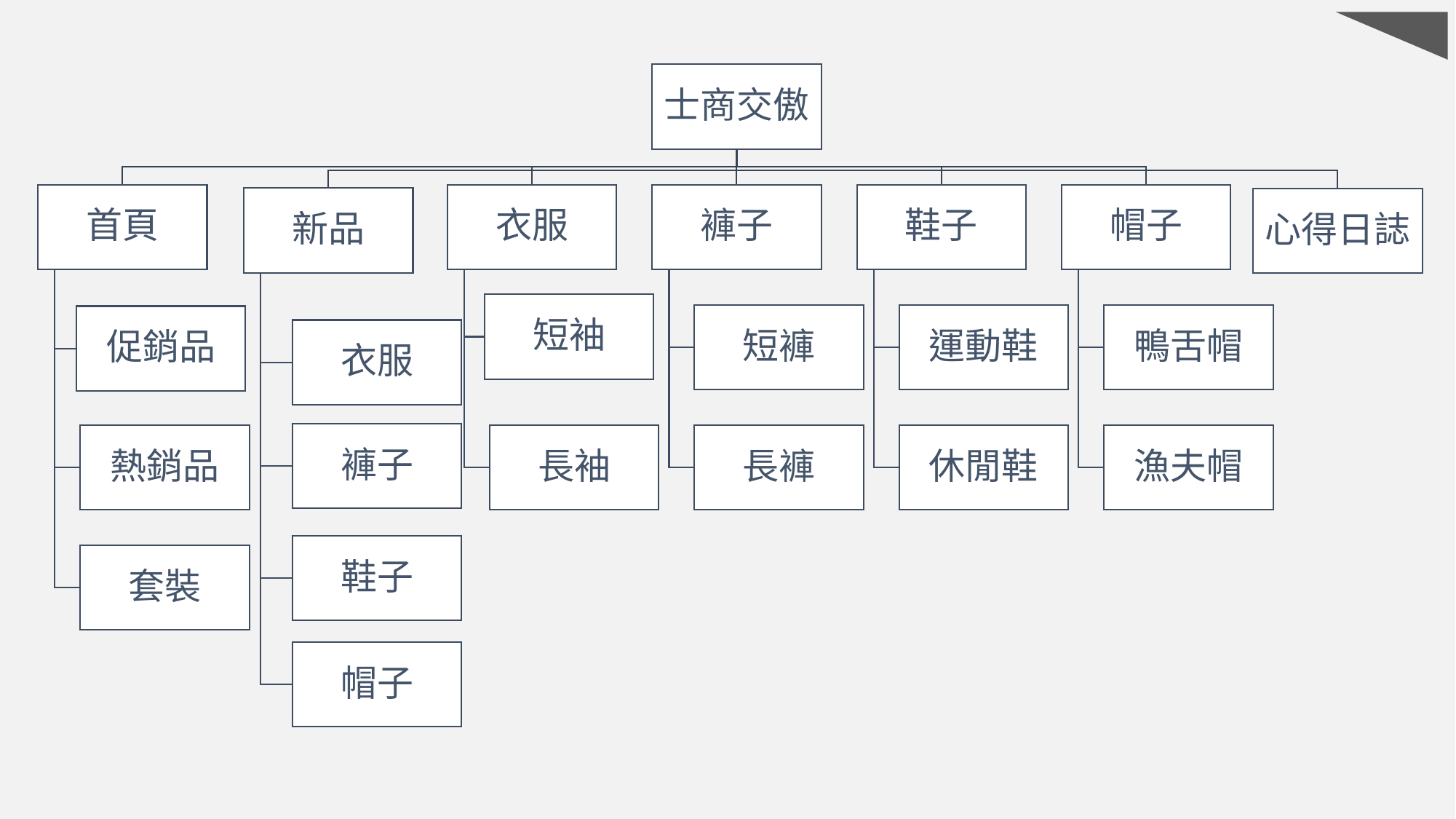

士商交傲
首頁
促銷品
熱銷品
套裝
新品
衣服
褲子
鞋子
帽子
衣服
短袖
長袖
褲子
短褲
長褲
鞋子
運動鞋
休閒鞋
帽子
鴨舌帽
漁夫帽
心得日誌
5
負責人：1071422
負責人：1071424
負責人：1071401

負責人：1071413
負責人：1071322
負責人：1071311